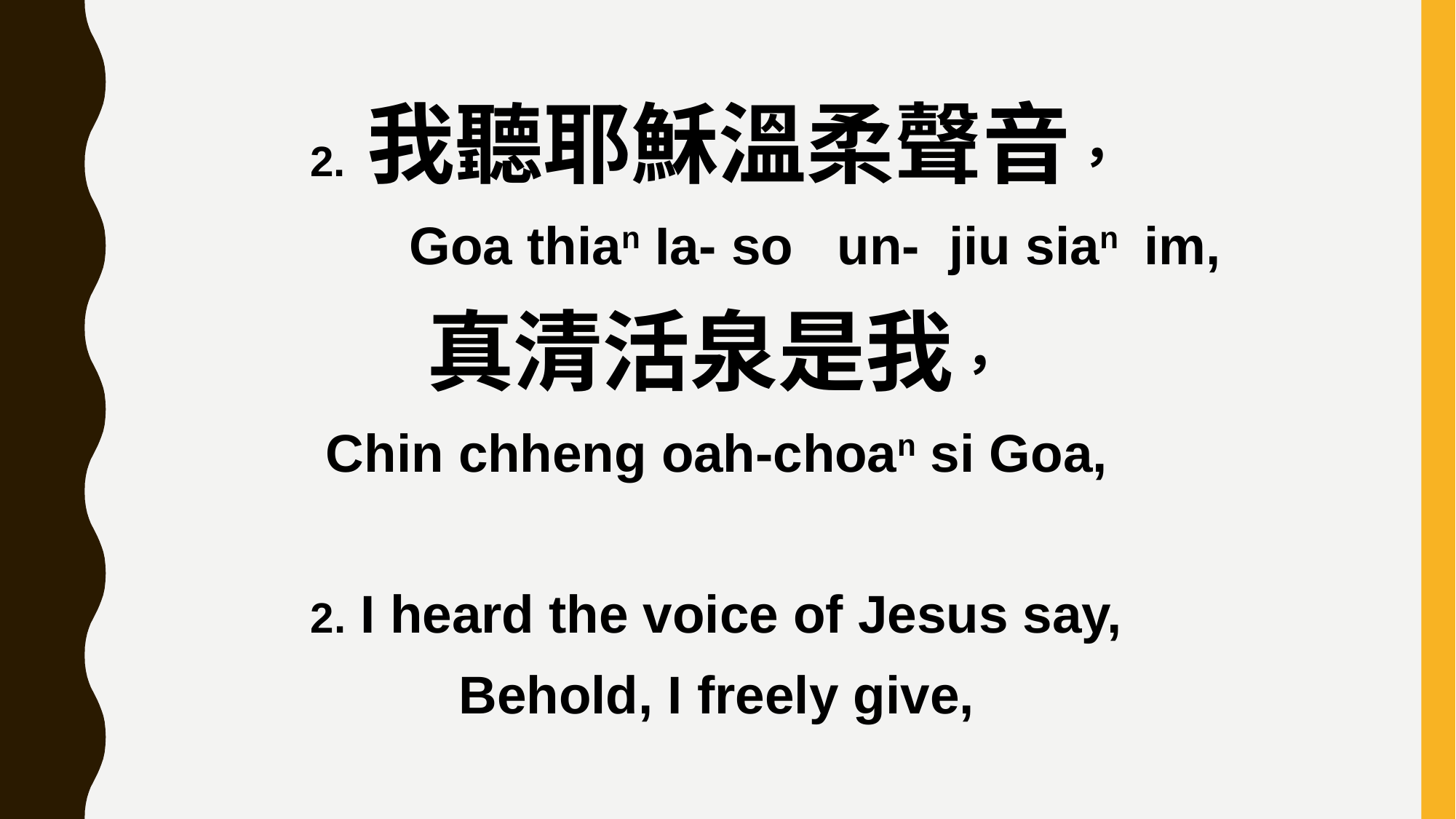

2. 我聽耶穌溫柔聲音，
                   Goa thian Ia- so   un-  jiu sian   im,
真清活泉是我，
Chin chheng oah-choan si Goa,

2. I heard the voice of Jesus say,
Behold, I freely give,